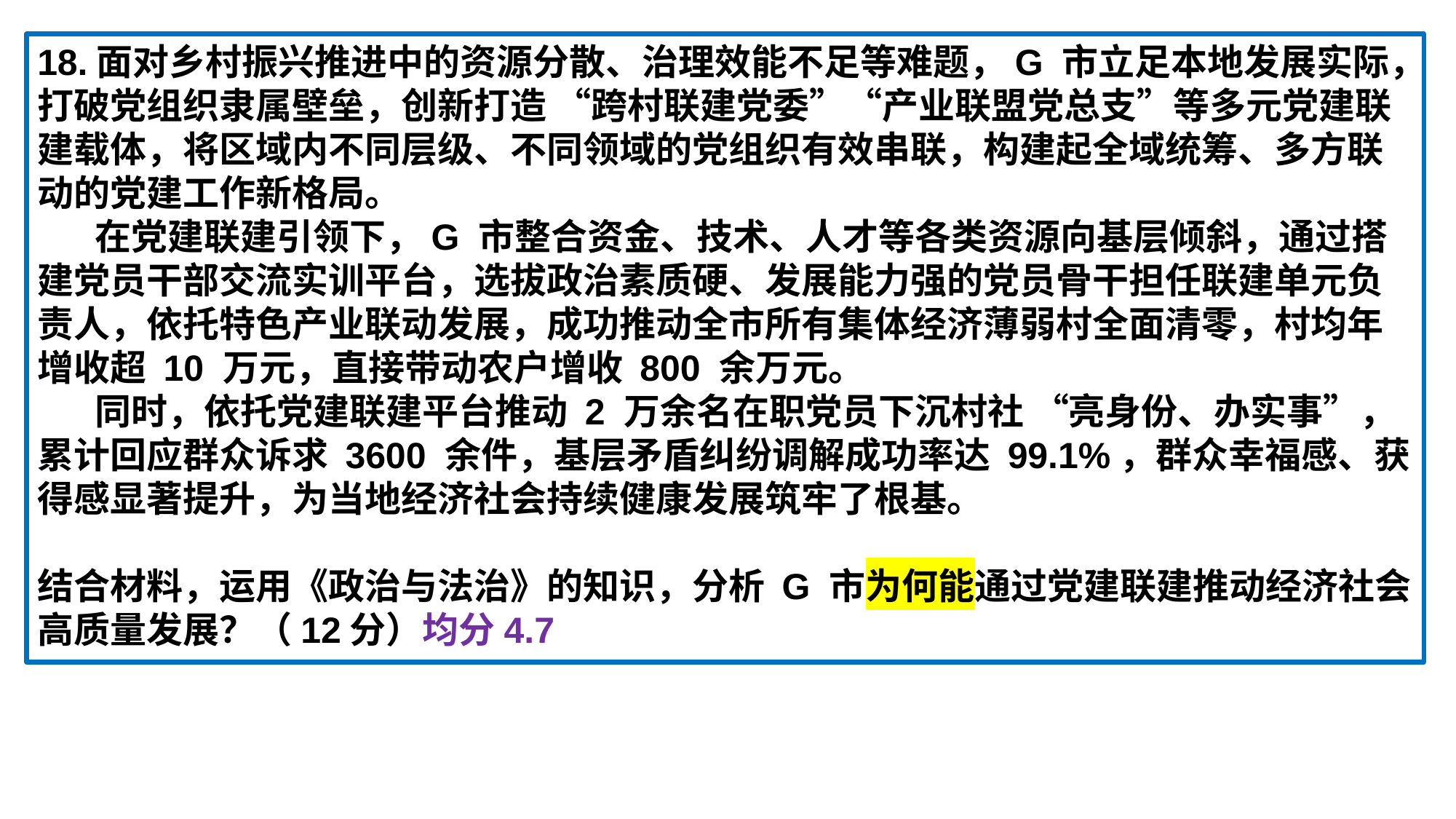

18.面对乡村振兴推进中的资源分散、治理效能不足等难题，G 市立足本地发展实际，打破党组织隶属壁垒，创新打造 “跨村联建党委”“产业联盟党总支”等多元党建联建载体，将区域内不同层级、不同领域的党组织有效串联，构建起全域统筹、多方联动的党建工作新格局。
      在党建联建引领下，G 市整合资金、技术、人才等各类资源向基层倾斜，通过搭建党员干部交流实训平台，选拔政治素质硬、发展能力强的党员骨干担任联建单元负责人，依托特色产业联动发展，成功推动全市所有集体经济薄弱村全面清零，村均年增收超 10 万元，直接带动农户增收 800 余万元。
      同时，依托党建联建平台推动 2 万余名在职党员下沉村社 “亮身份、办实事”，累计回应群众诉求 3600 余件，基层矛盾纠纷调解成功率达 99.1%，群众幸福感、获得感显著提升，为当地经济社会持续健康发展筑牢了根基。

结合材料，运用《政治与法治》的知识，分析 G 市为何能通过党建联建推动经济社会高质量发展？（12分）均分4.7